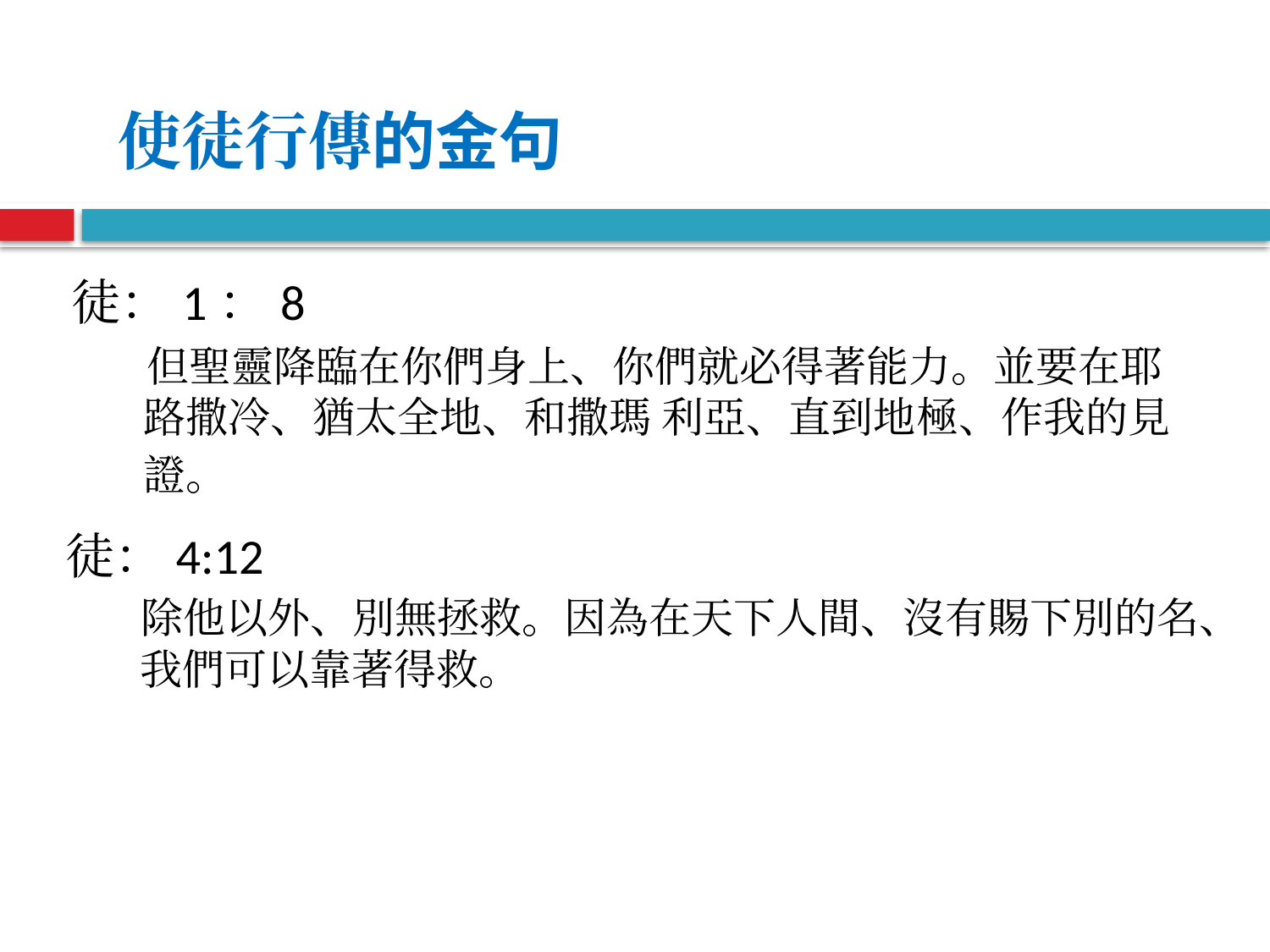

使徒行傳的金句
徒：1：8
      但聖靈降臨在你們身上、你們就必得著能力。並要在耶路撒冷、猶太全地、和撒瑪 利亞、直到地極、作我的見證。

徒：4:12
     除他以外、別無拯救。因為在天下人間、沒有賜下別的名、
      我們可以靠著得救。